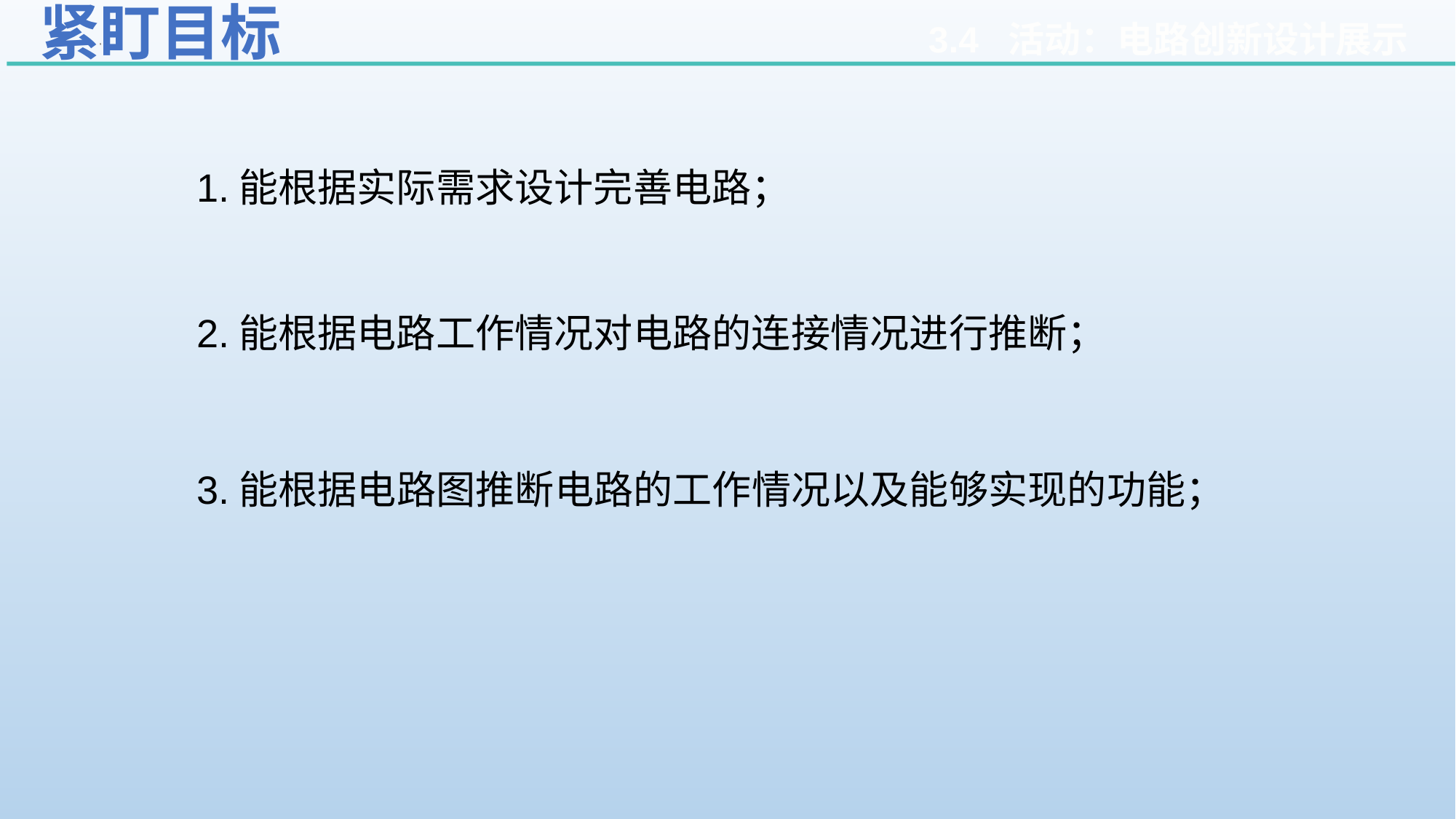

紧盯目标
    1.能根据实际需求设计完善电路；
    2.能根据电路工作情况对电路的连接情况进行推断；
    3.能根据电路图推断电路的工作情况以及能够实现的功能；